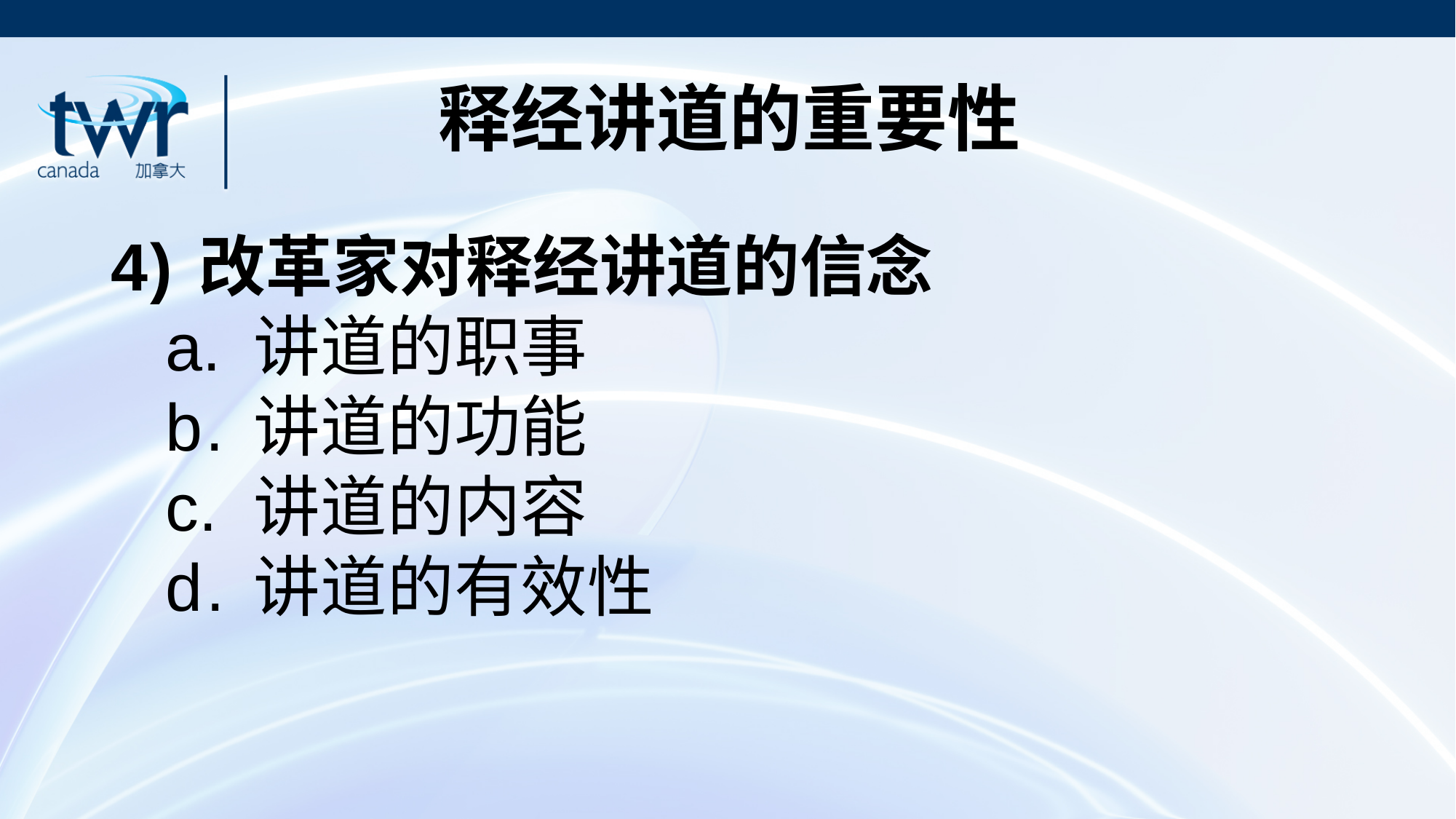

释经讲道的重要性
改革家对释经讲道的信念
讲道的职事
讲道的功能
讲道的内容
讲道的有效性